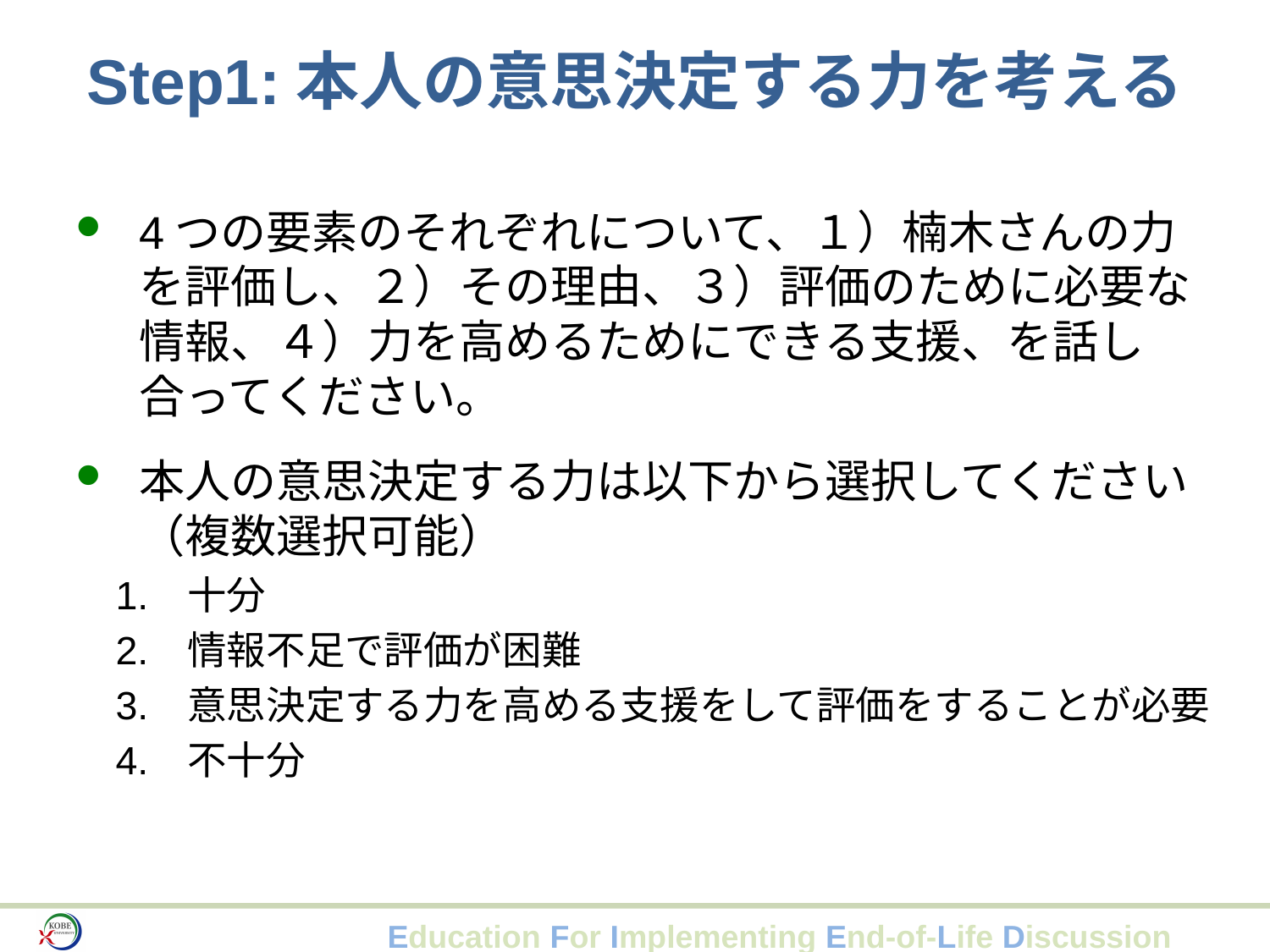

# Step1:本人の意思決定する力を考える
4つの要素のそれぞれについて、１）楠木さんの力を評価し、２）その理由、３）評価のために必要な情報、４）力を高めるためにできる支援、を話し合ってください。

本人の意思決定する力は以下から選択してください（複数選択可能）
十分
情報不足で評価が困難
意思決定する力を高める支援をして評価をすることが必要
不十分